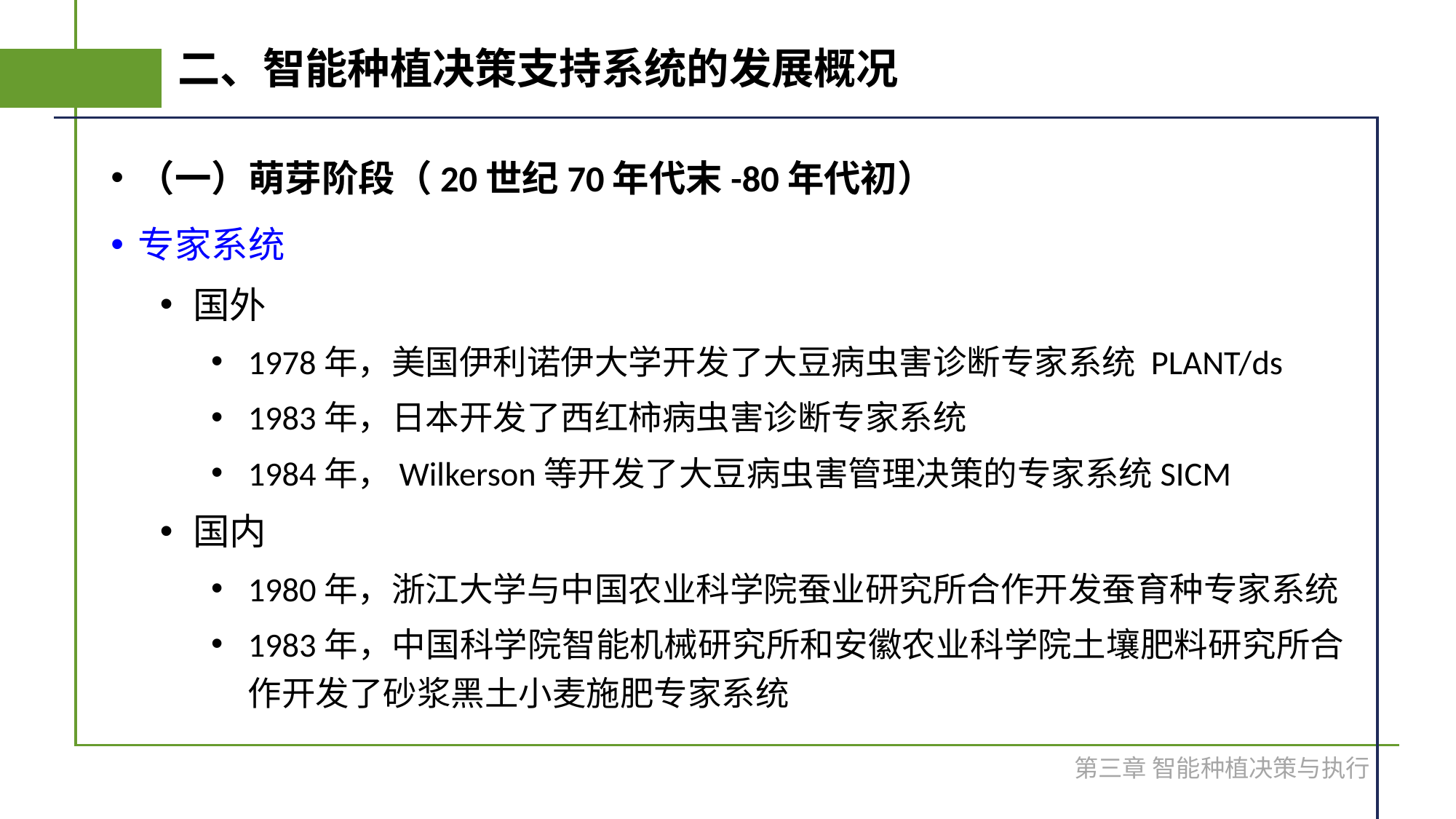

# 二、智能种植决策支持系统的发展概况
（一）萌芽阶段（20世纪70年代末-80年代初）
专家系统
国外
1978年，美国伊利诺伊大学开发了大豆病虫害诊断专家系统 PLANT/ds
1983年，日本开发了西红柿病虫害诊断专家系统
1984年，Wilkerson等开发了大豆病虫害管理决策的专家系统SICM
国内
1980年，浙江大学与中国农业科学院蚕业研究所合作开发蚕育种专家系统
1983年，中国科学院智能机械研究所和安徽农业科学院土壤肥料研究所合作开发了砂浆黑土小麦施肥专家系统
第三章 智能种植决策与执行